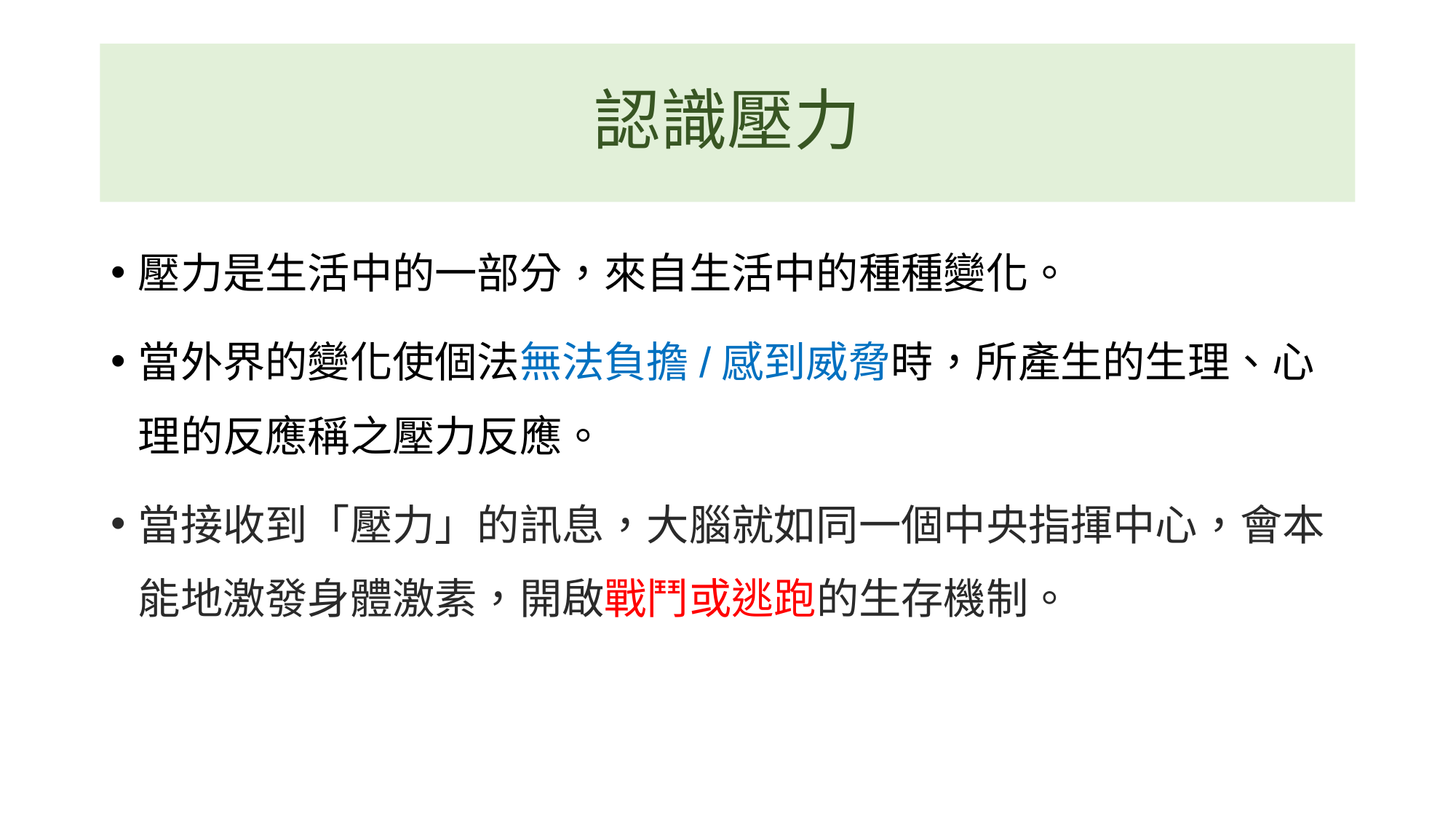

# 認識壓力
壓力是生活中的一部分，來自生活中的種種變化。
當外界的變化使個法無法負擔/感到威脅時，所產生的生理、心理的反應稱之壓力反應。
當接收到「壓力」的訊息，大腦就如同一個中央指揮中心，會本能地激發身體激素，開啟戰鬥或逃跑的生存機制。